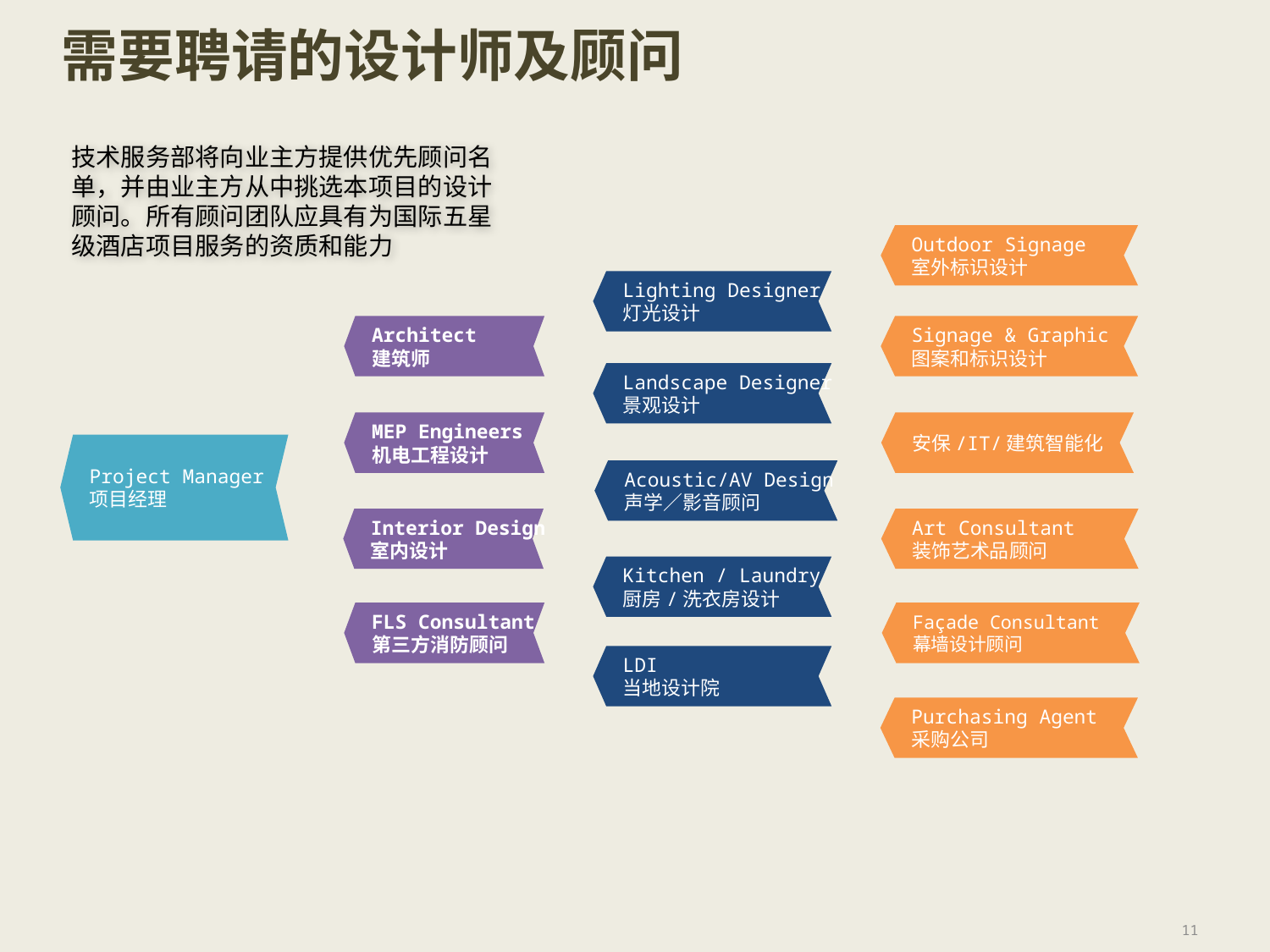

# 需要聘请的设计师及顾问
技术服务部将向业主方提供优先顾问名单，并由业主方从中挑选本项目的设计顾问。所有顾问团队应具有为国际五星级酒店项目服务的资质和能力

Outdoor Signage
室外标识设计
Lighting Designer
灯光设计
Architect
建筑师
Signage & Graphic
图案和标识设计
Landscape Designer
景观设计
MEP Engineers
机电工程设计
安保/IT/建筑智能化
Project Manager
项目经理
Acoustic/AV Design
声学／影音顾问
Interior Design
室内设计
Art Consultant
装饰艺术品顾问
Kitchen / Laundry
厨房/洗衣房设计
FLS Consultant
第三方消防顾问
Façade Consultant
幕墙设计顾问
LDI
当地设计院
Purchasing Agent
采购公司

11